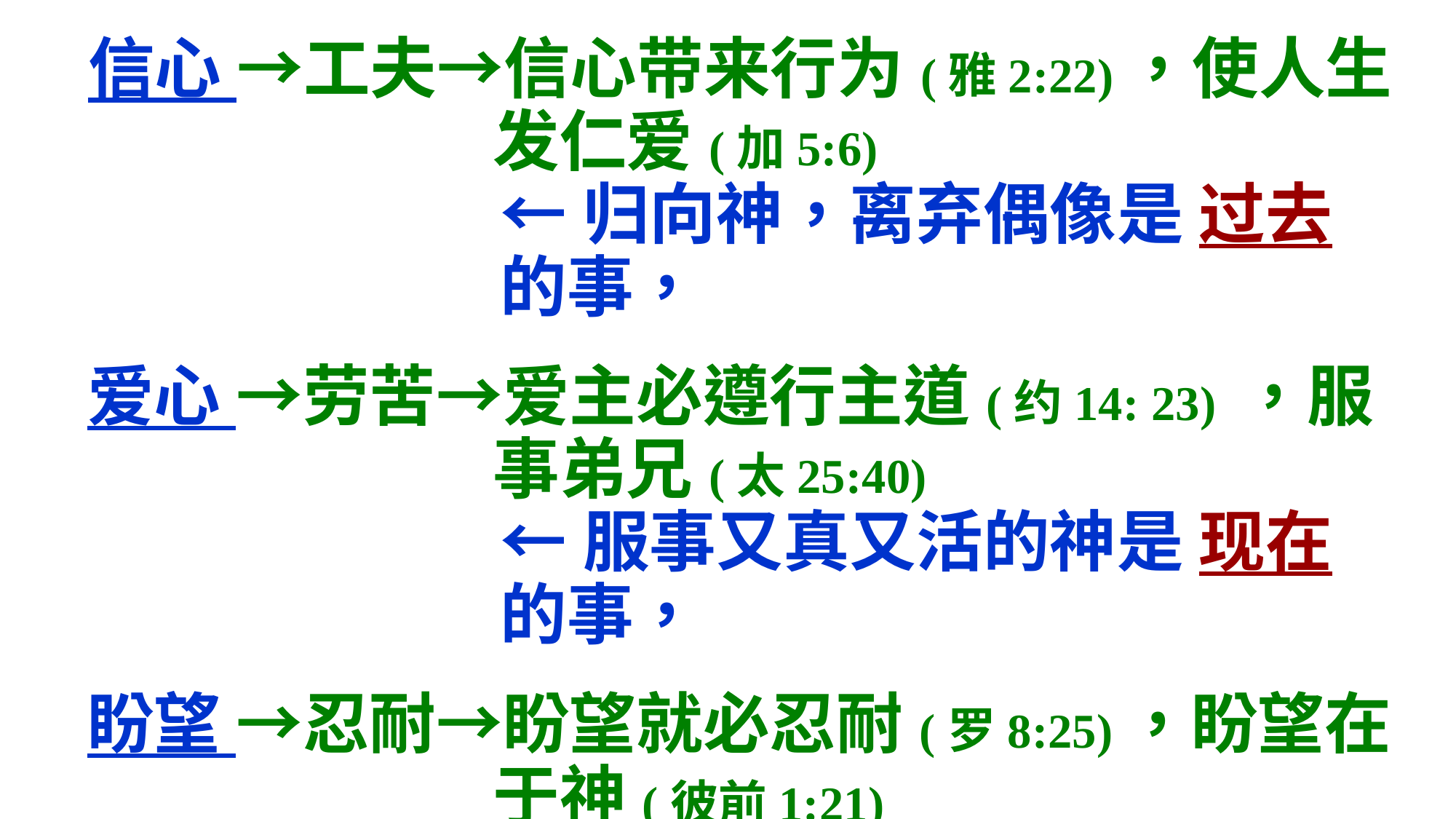

信心 →工夫→信心带来行为(雅2:22)，使人生发仁爱(加5:6)
	←归向神，离弃偶像是 过去的事，
 爱心 →劳苦→爱主必遵行主道(约14: 23) ，服事弟兄(太25:40)
	←服事又真又活的神是 现在的事，
 盼望 →忍耐→盼望就必忍耐(罗8:25)，盼望在于神(彼前1:21)
	←等候耶稣来临是 将来的事。